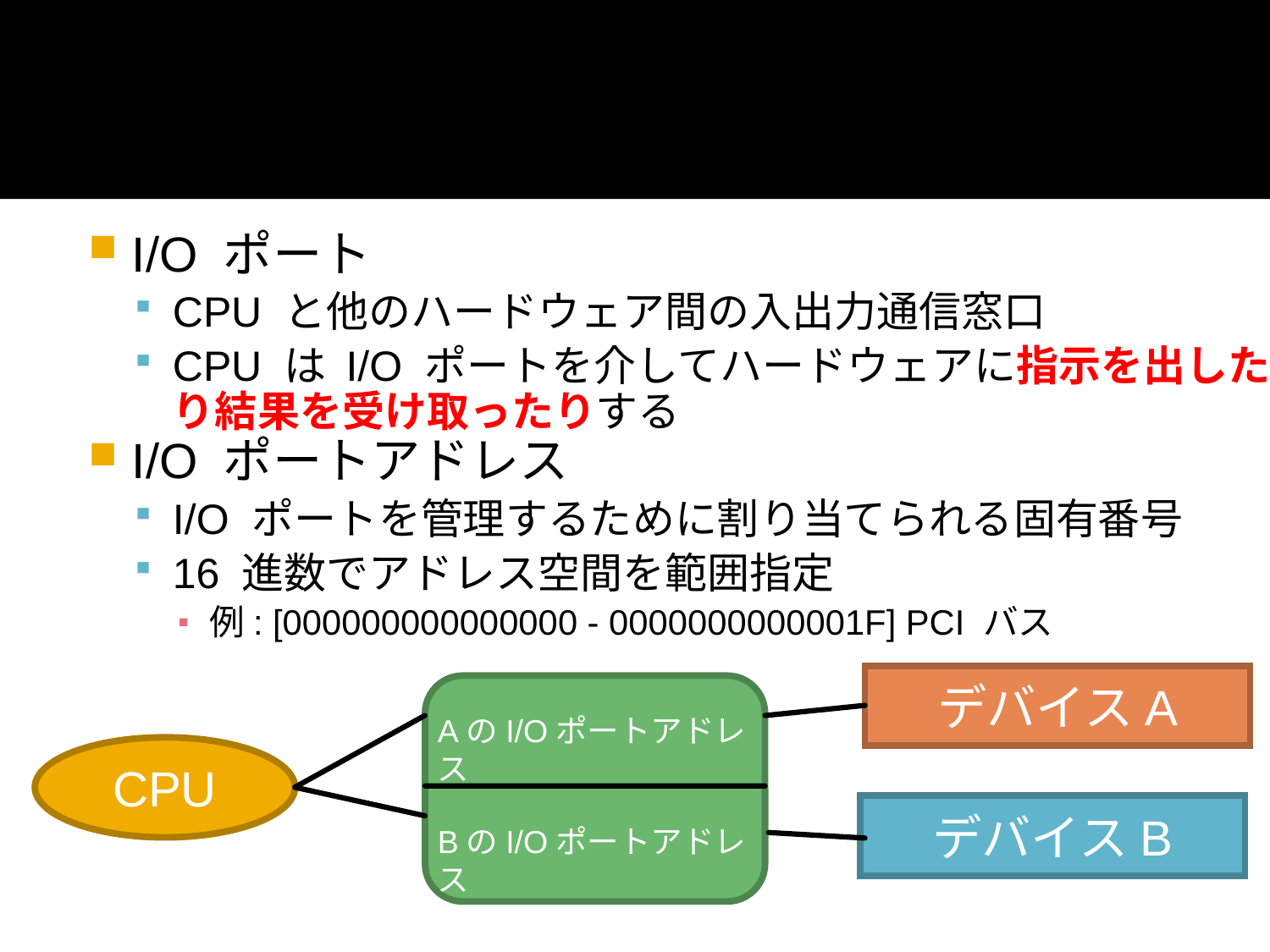

I/O ポートとI/O ポートアドレス
I/O ポート
CPU と他のハードウェア間の入出力通信窓口
CPU は I/O ポートを介してハードウェアに指示を出したり結果を受け取ったりする
I/O ポートアドレス
I/O ポートを管理するために割り当てられる固有番号
16 進数でアドレス空間を範囲指定
例: [000000000000000 - 0000000000001F] PCI バス
デバイスA

AのI/Oポートアドレス

CPU

デバイスB
BのI/Oポートアドレス